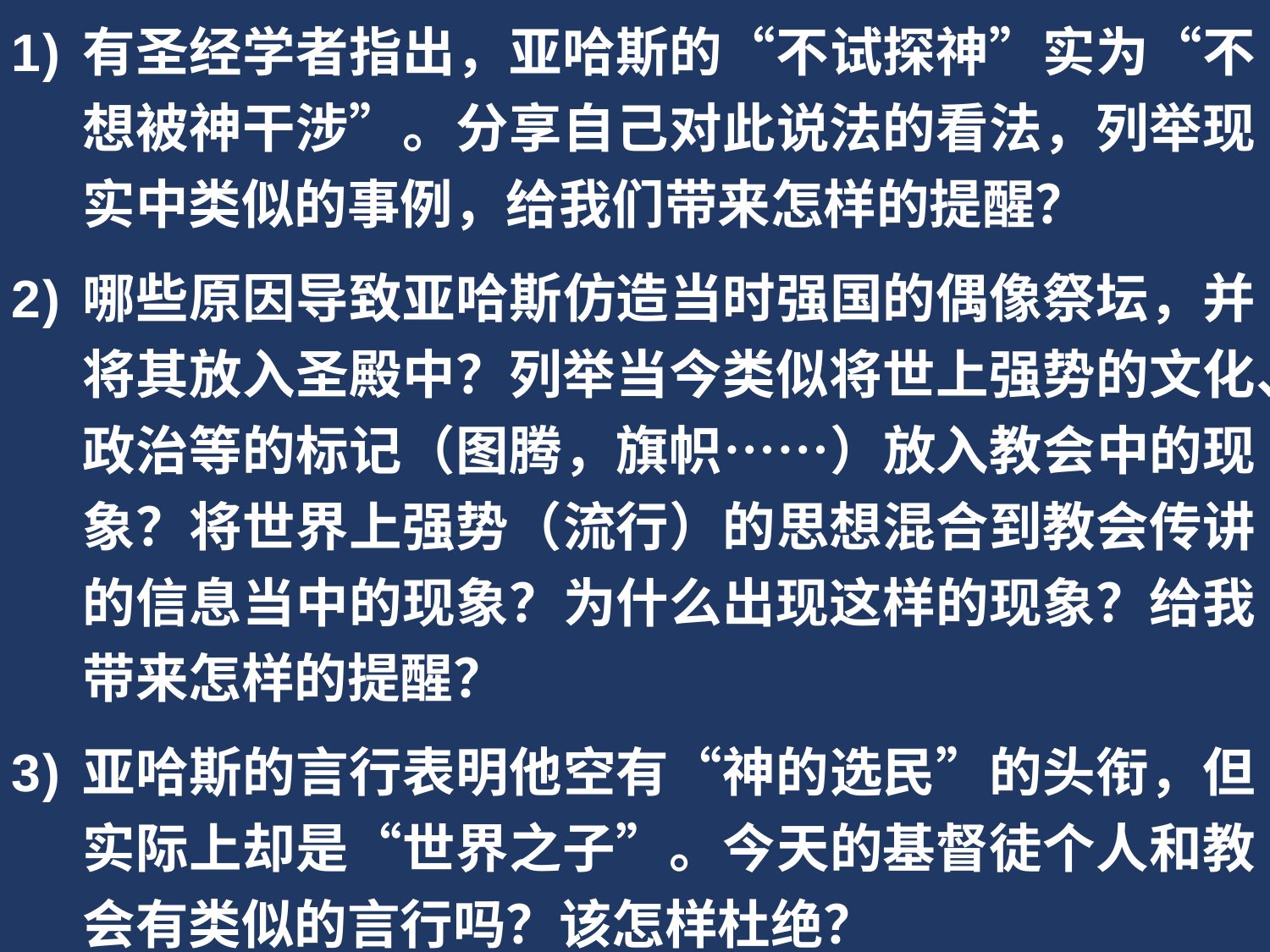

有圣经学者指出，亚哈斯的“不试探神”实为“不想被神干涉”。分享自己对此说法的看法，列举现实中类似的事例，给我们带来怎样的提醒？
哪些原因导致亚哈斯仿造当时强国的偶像祭坛，并将其放入圣殿中？列举当今类似将世上强势的文化、政治等的标记（图腾，旗帜……）放入教会中的现象？将世界上强势（流行）的思想混合到教会传讲的信息当中的现象？为什么出现这样的现象？给我带来怎样的提醒？
亚哈斯的言行表明他空有“神的选民”的头衔，但实际上却是“世界之子”。今天的基督徒个人和教会有类似的言行吗？该怎样杜绝？